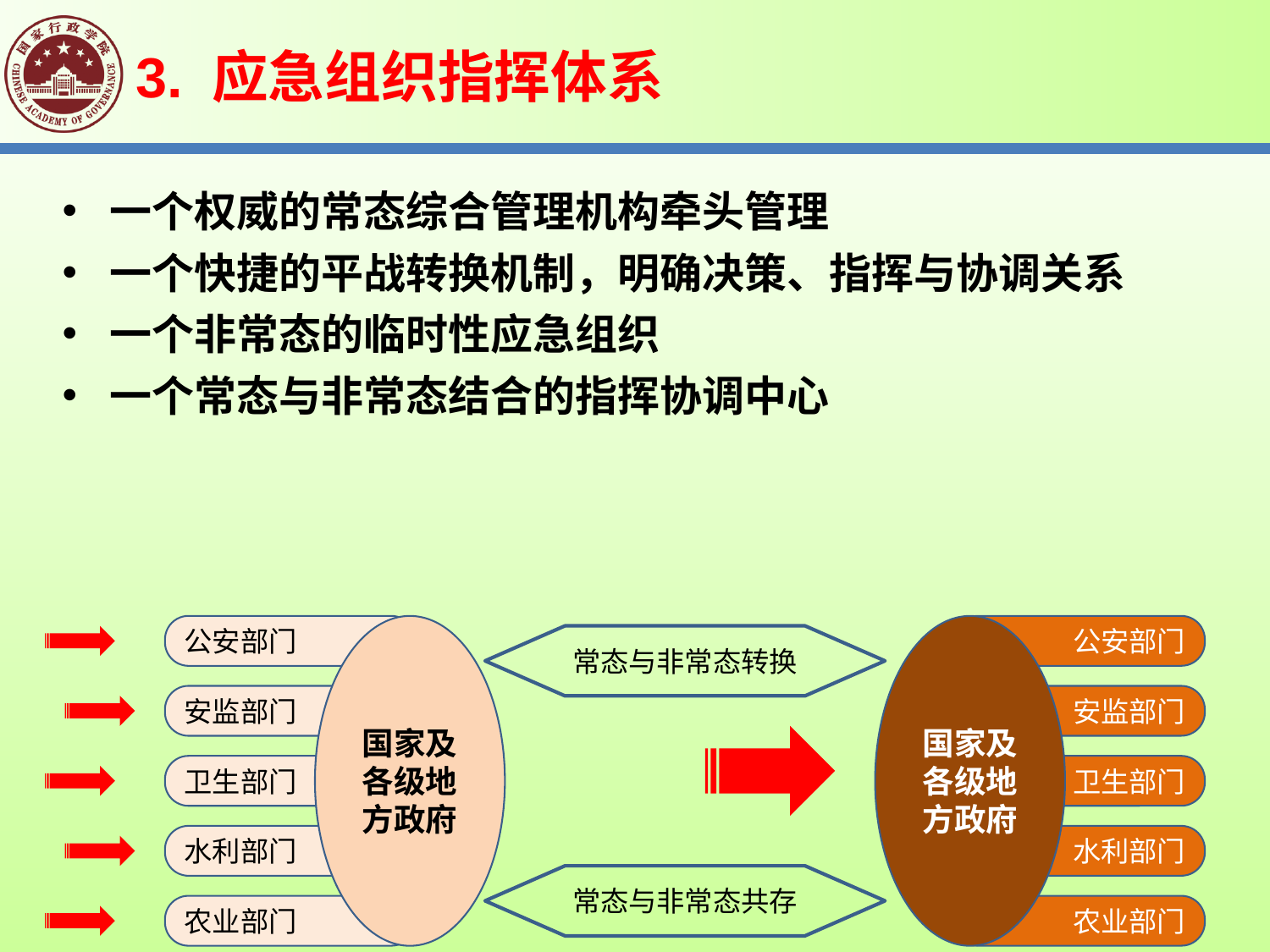

# 3. 应急组织指挥体系
一个权威的常态综合管理机构牵头管理
一个快捷的平战转换机制，明确决策、指挥与协调关系
一个非常态的临时性应急组织
一个常态与非常态结合的指挥协调中心
公安部门
国家及各级地方政府

安监部门

卫生部门

水利部门

农业部门

国家及各级地方政府
公安部门
安监部门

卫生部门
水利部门
农业部门
常态与非常态转换
常态与非常态共存